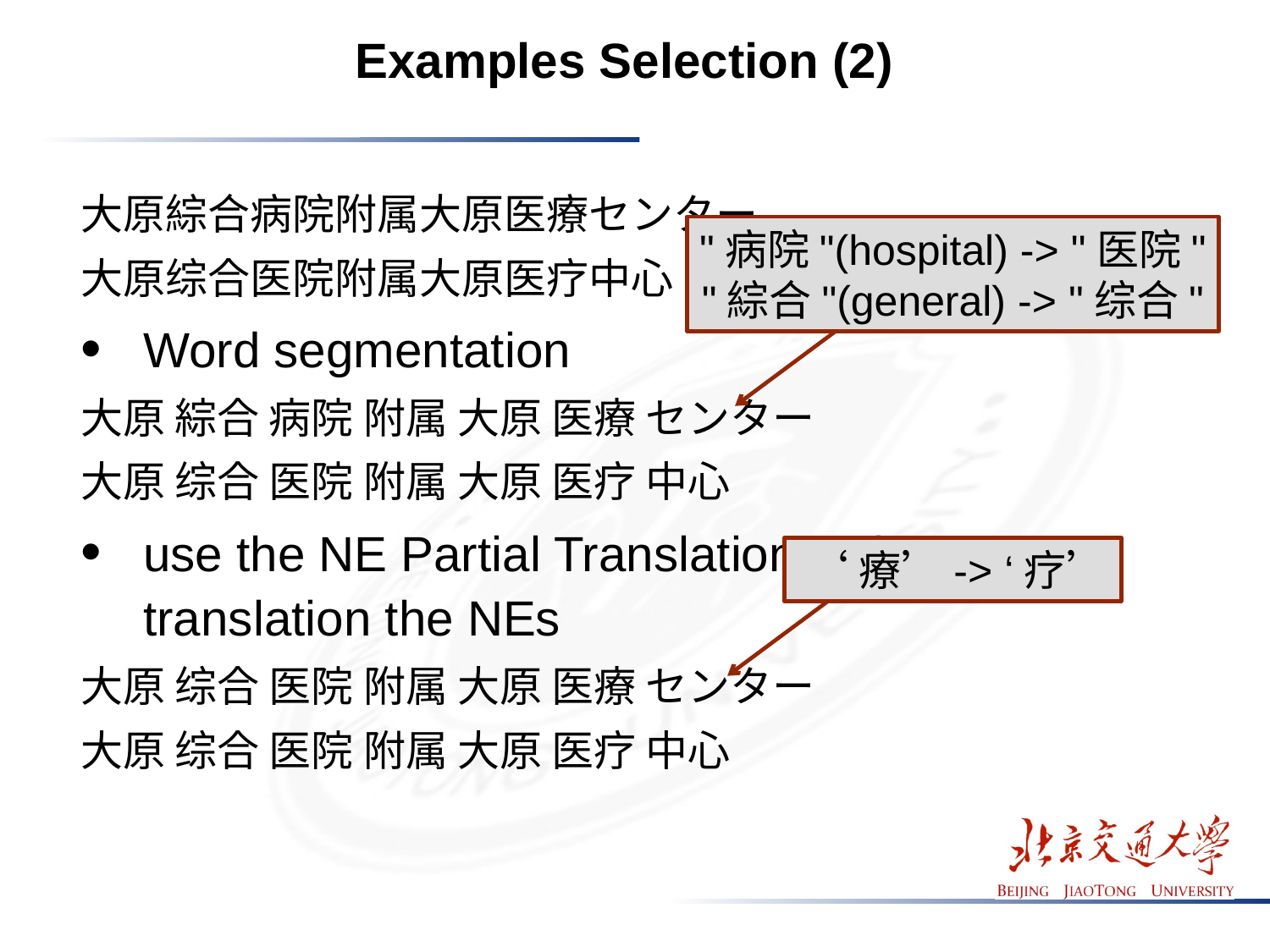

# Examples Selection (2)
大原綜合病院附属大原医療センター
大原综合医院附属大原医疗中心
Word segmentation
大原 綜合 病院 附属 大原 医療 センター
大原 综合 医院 附属 大原 医疗 中心
use the NE Partial Translation Rules to translation the NEs
大原 综合 医院 附属 大原 医療 センター
大原 综合 医院 附属 大原 医疗 中心
"病院"(hospital) -> "医院"
"綜合"(general) -> "综合"
 ‘療’-> ‘疗’